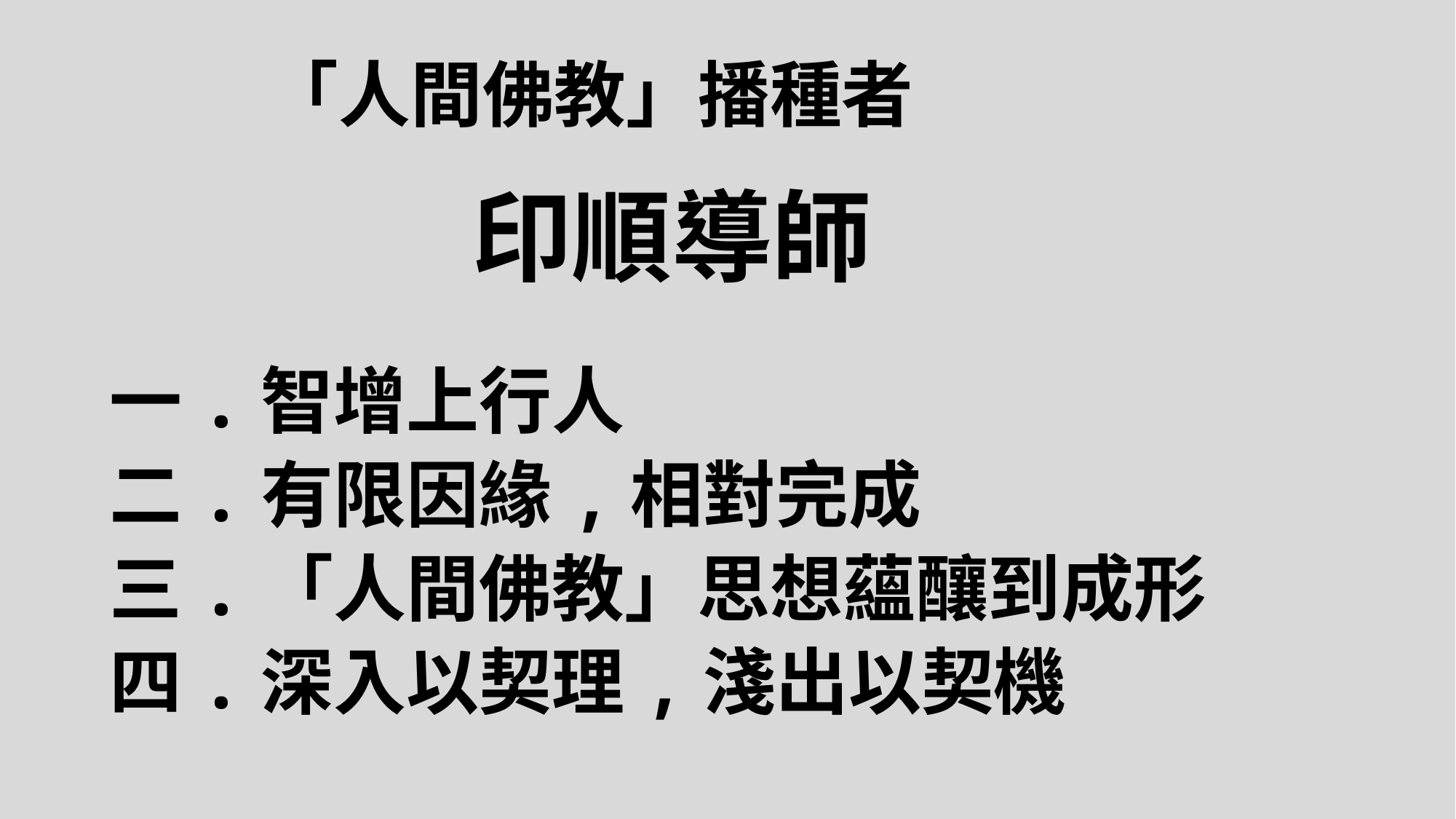

# 「人間佛教」播種者
印順導師
一.智增上行人
二.有限因緣,相對完成
三.「人間佛教」思想蘊釀到成形
四.深入以契理,淺出以契機